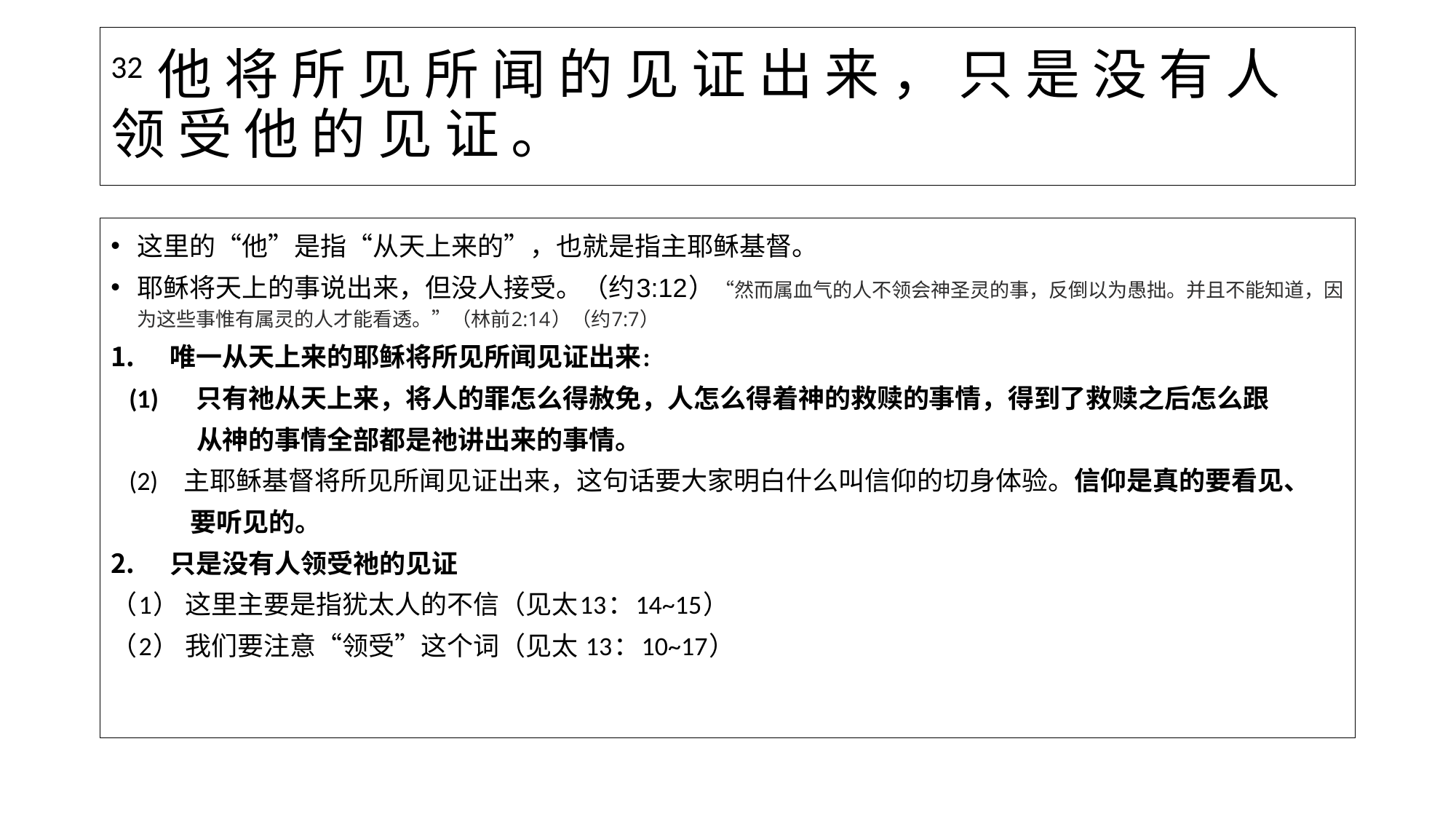

# 32 他 将 所 见 所 闻 的 见 证 出 来 ， 只 是 没 有 人 领 受 他 的 见 证 。
这里的“他”是指“从天上来的”，也就是指主耶稣基督。
耶稣将天上的事说出来，但没人接受。（约3:12）“然而属血气的人不领会神圣灵的事，反倒以为愚拙。并且不能知道，因为这些事惟有属灵的人才能看透。”（林前2:14）（约7:7）
唯一从天上来的耶稣将所见所闻见证出来:
   (1)      只有祂从天上来，将人的罪怎么得赦免，人怎么得着神的救赎的事情，得到了救赎之后怎么跟
              从神的事情全部都是祂讲出来的事情。
   (2)    主耶稣基督将所见所闻见证出来，这句话要大家明白什么叫信仰的切身体验。信仰是真的要看见、
             要听见的。
只是没有人领受祂的见证
（1） 这里主要是指犹太人的不信（见太13：14~15）
（2） 我们要注意“领受”这个词（见太 13：10~17）